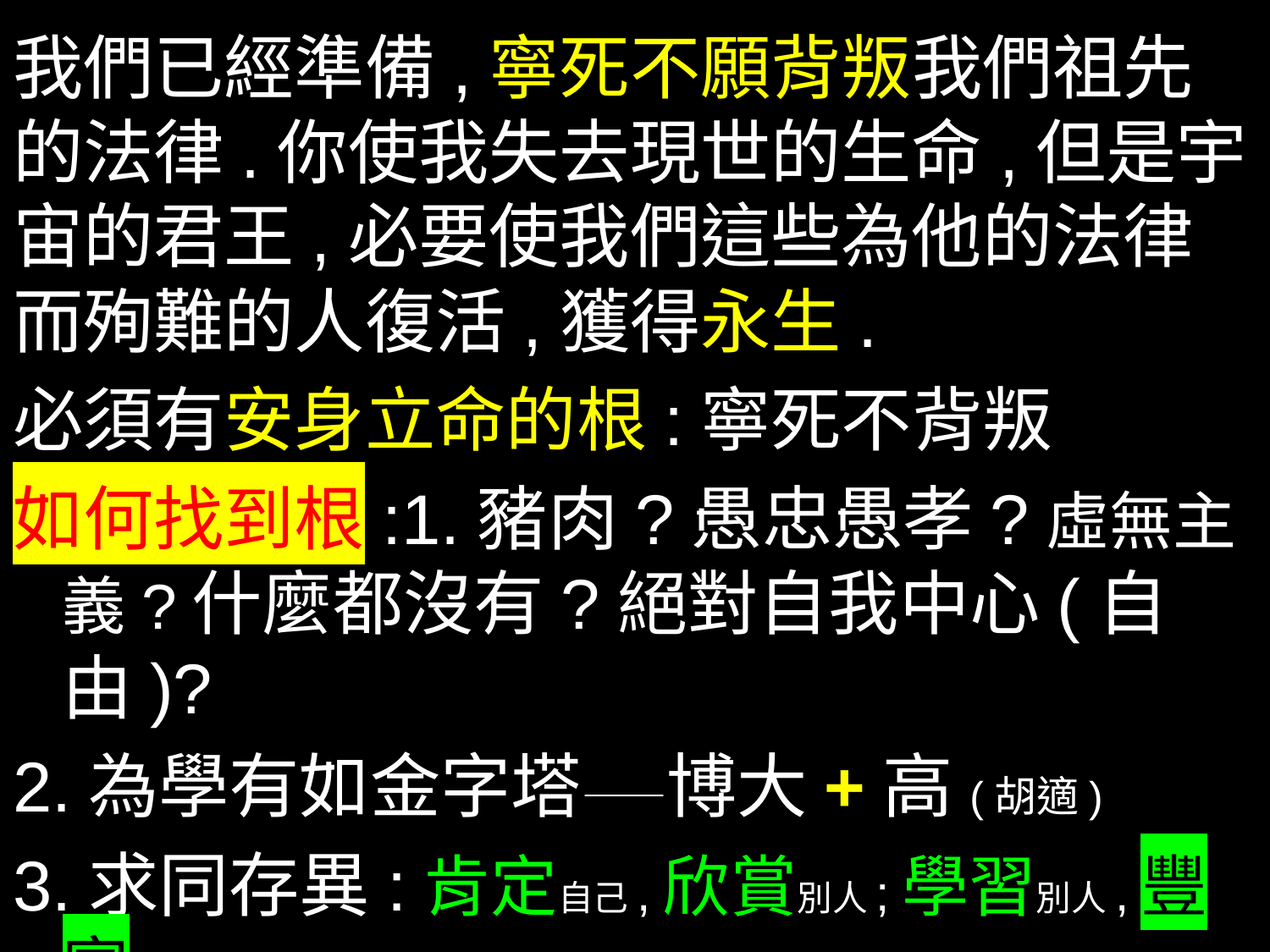

我們已經準備,寧死不願背叛我們祖先的法律.你使我失去現世的生命,但是宇宙的君王,必要使我們這些為他的法律而殉難的人復活,獲得永生.
必須有安身立命的根:寧死不背叛
如何找到根:1.豬肉?愚忠愚孝?虛無主義?什麼都沒有?絕對自我中心(自由)?
2.為學有如金字塔——博大+高(胡適)
3.求同存異:肯定自己,欣賞別人;學習別人,豐富自己